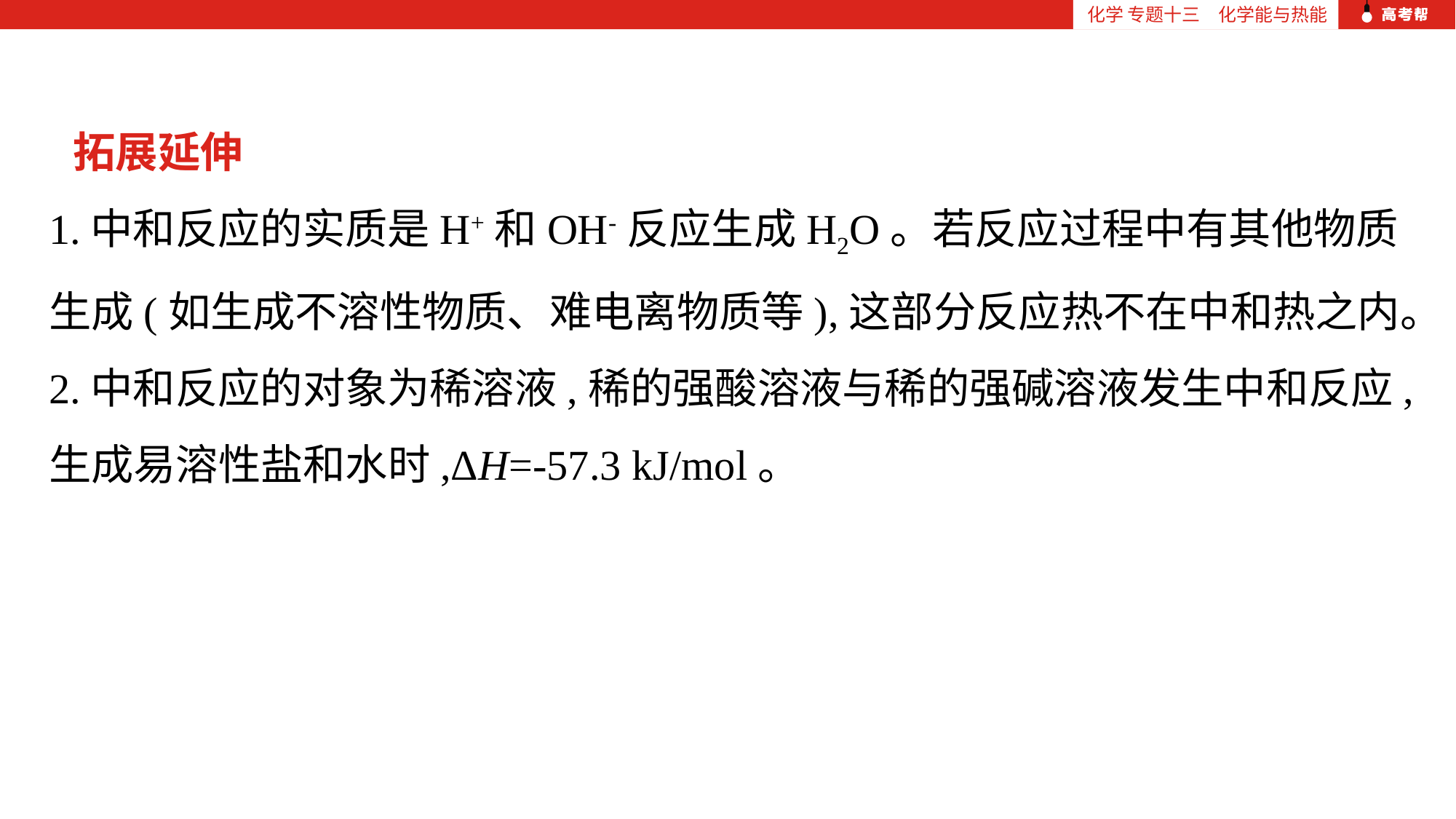

化学 专题十三　化学能与热能
拓展延伸
1.中和反应的实质是H+和OH-反应生成H2O。若反应过程中有其他物质生成(如生成不溶性物质、难电离物质等),这部分反应热不在中和热之内。
2.中和反应的对象为稀溶液,稀的强酸溶液与稀的强碱溶液发生中和反应,生成易溶性盐和水时,ΔH=-57.3 kJ/mol。